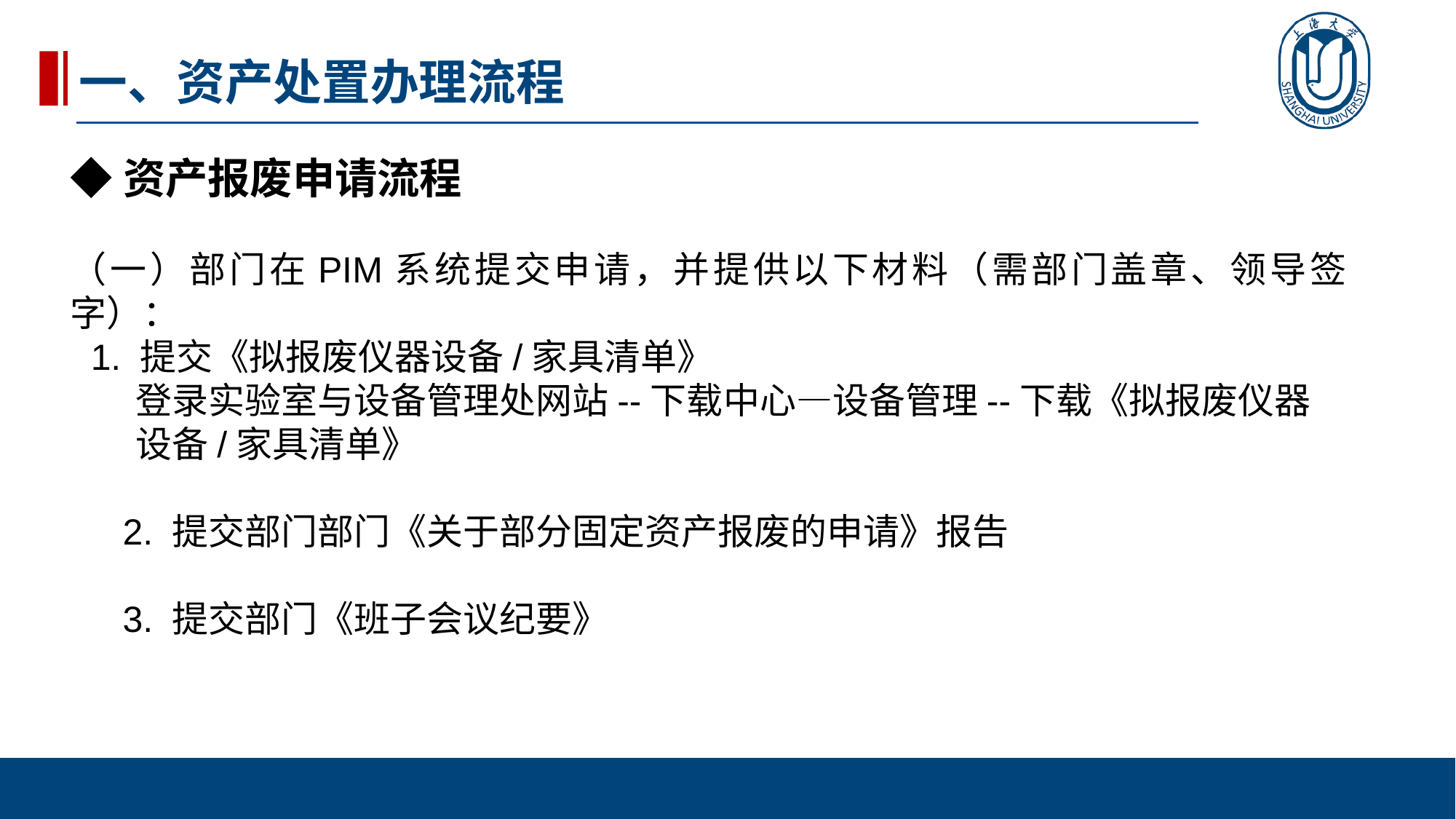

一、资产处置办理流程
◆资产报废申请流程

（一）部门在PIM系统提交申请，并提供以下材料（需部门盖章、领导签字）：
  1. 提交《拟报废仪器设备/家具清单》
   登录实验室与设备管理处网站--下载中心—设备管理--下载《拟报废仪器
   设备/家具清单》

  2. 提交部门部门《关于部分固定资产报废的申请》报告

  3. 提交部门《班子会议纪要》